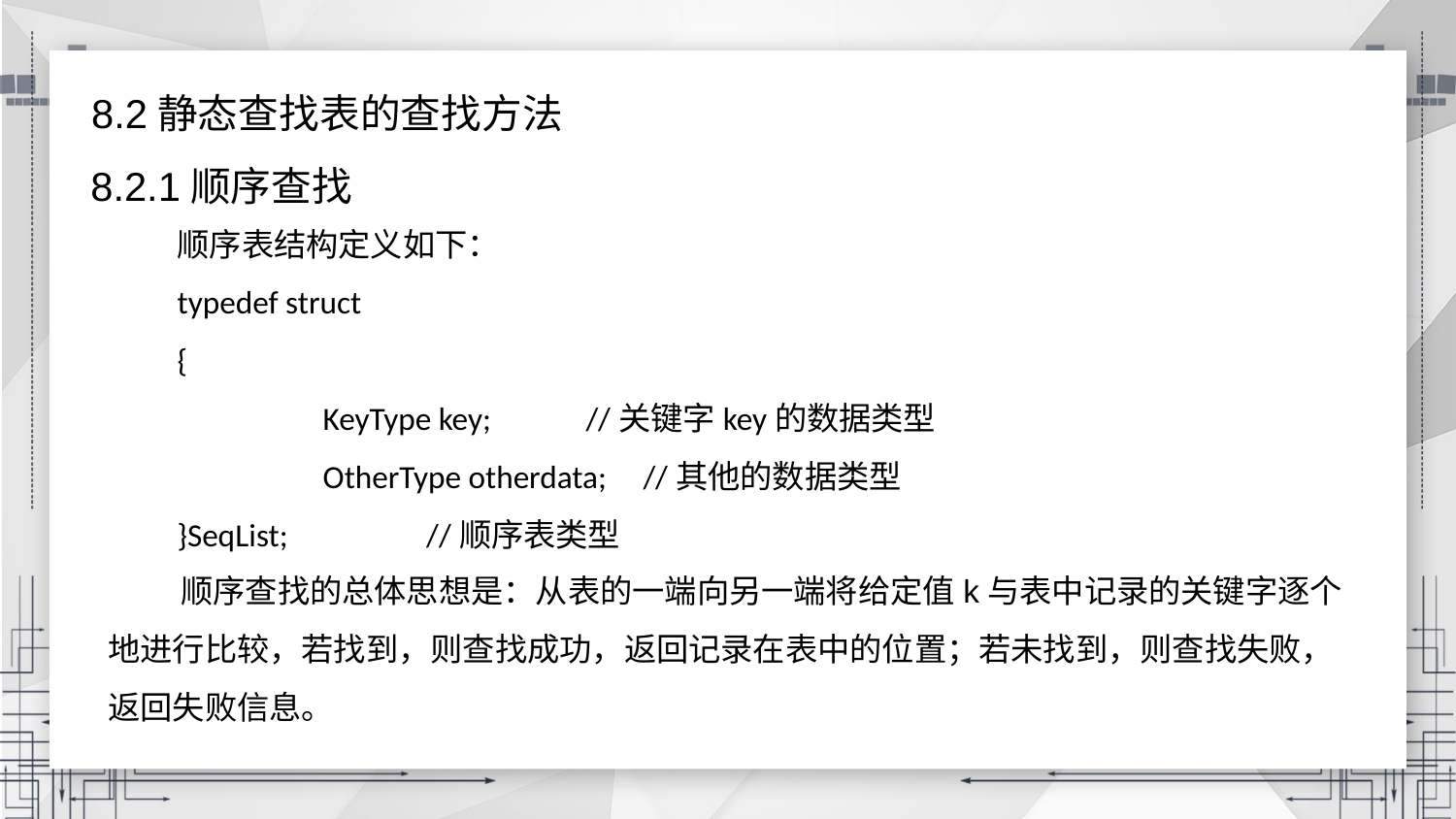

8.2静态查找表的查找方法
8.2.1顺序查找
顺序表结构定义如下：
typedef struct
{
	KeyType key;             //关键字key的数据类型
	OtherType otherdata;     //其他的数据类型
}SeqList;                   //顺序表类型

顺序查找的总体思想是：从表的一端向另一端将给定值k与表中记录的关键字逐个地进行比较，若找到，则查找成功，返回记录在表中的位置；若未找到，则查找失败，返回失败信息。